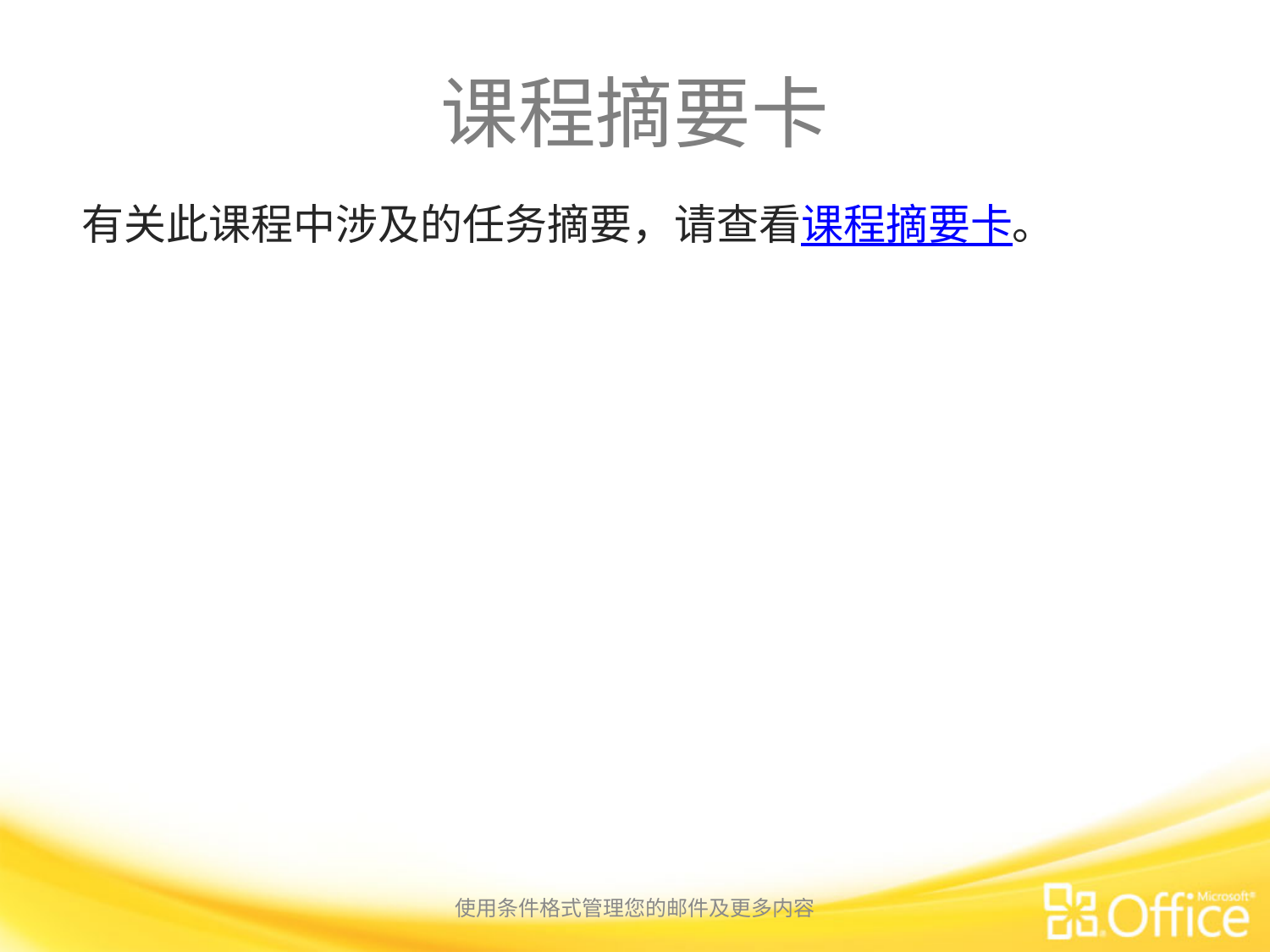

# 课程摘要卡
有关此课程中涉及的任务摘要，请查看课程摘要卡。
使用条件格式管理您的邮件及更多内容